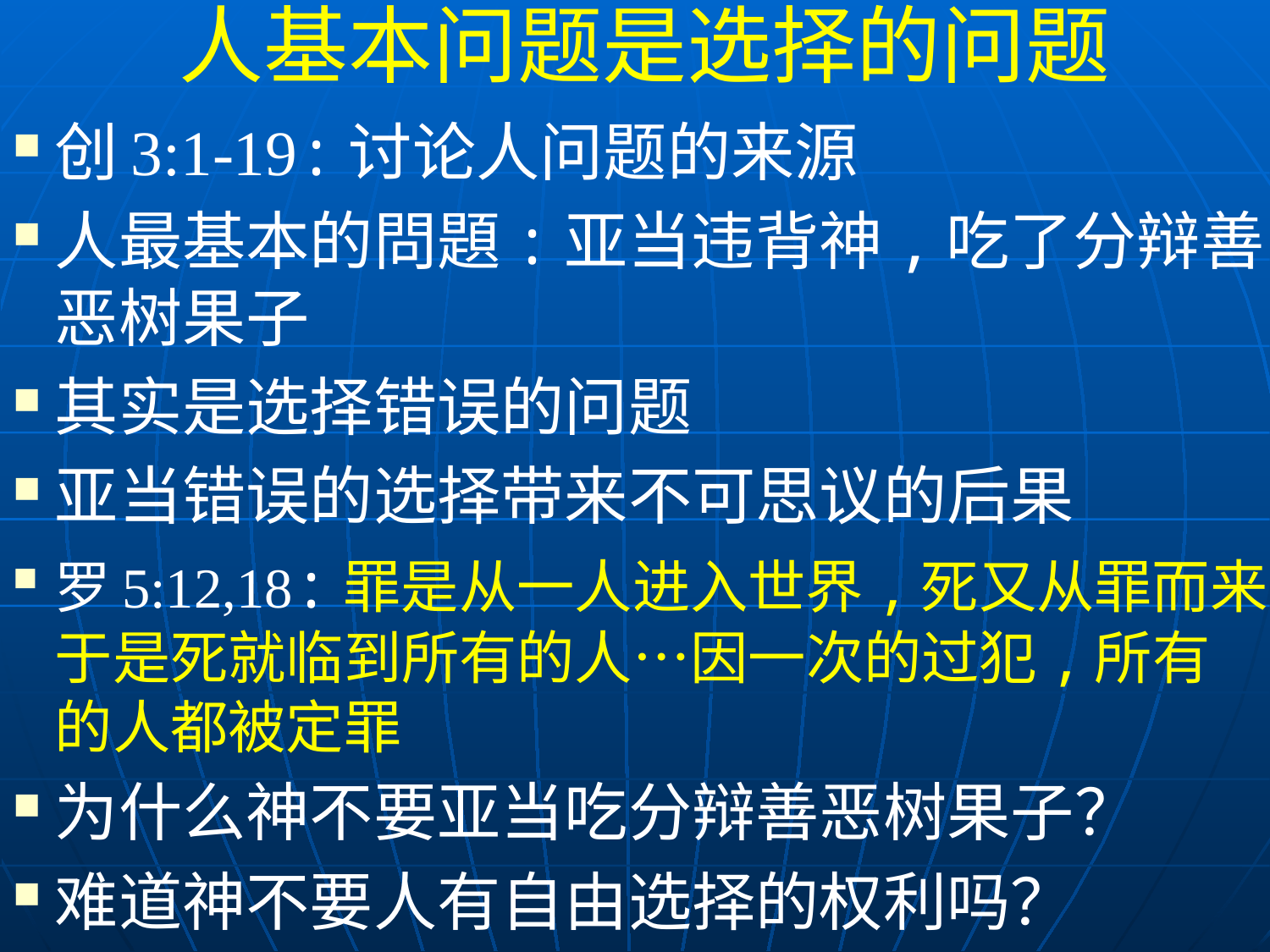

# 人基本问题是选择的问题
创3:1-19:讨论人问题的来源
人最基本的問題:亚当违背神,吃了分辩善恶树果子
其实是选择错误的问题
亚当错误的选择带来不可思议的后果
罗5:12,18:罪是从一人进入世界,死又从罪而来,于是死就临到所有的人…因一次的过犯,所有的人都被定罪
为什么神不要亚当吃分辩善恶树果子？
难道神不要人有自由选择的权利吗？